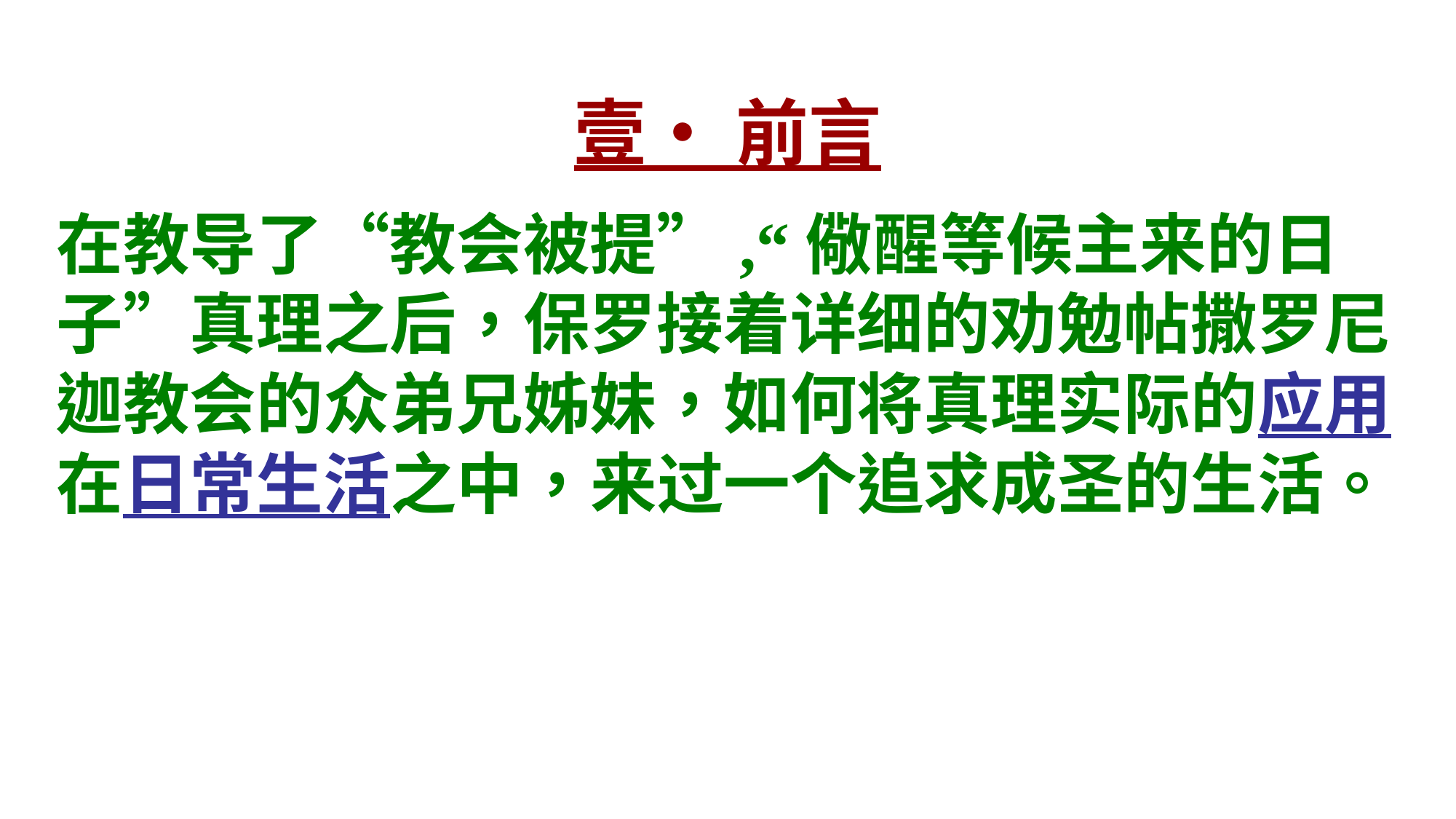

壹‧ 前言
在教导了“教会被提”,“儆醒等候主来的日子”真理之后，保罗接着详细的劝勉帖撒罗尼迦教会的众弟兄姊妹，如何将真理实际的应用在日常生活之中，来过一个追求成圣的生活。